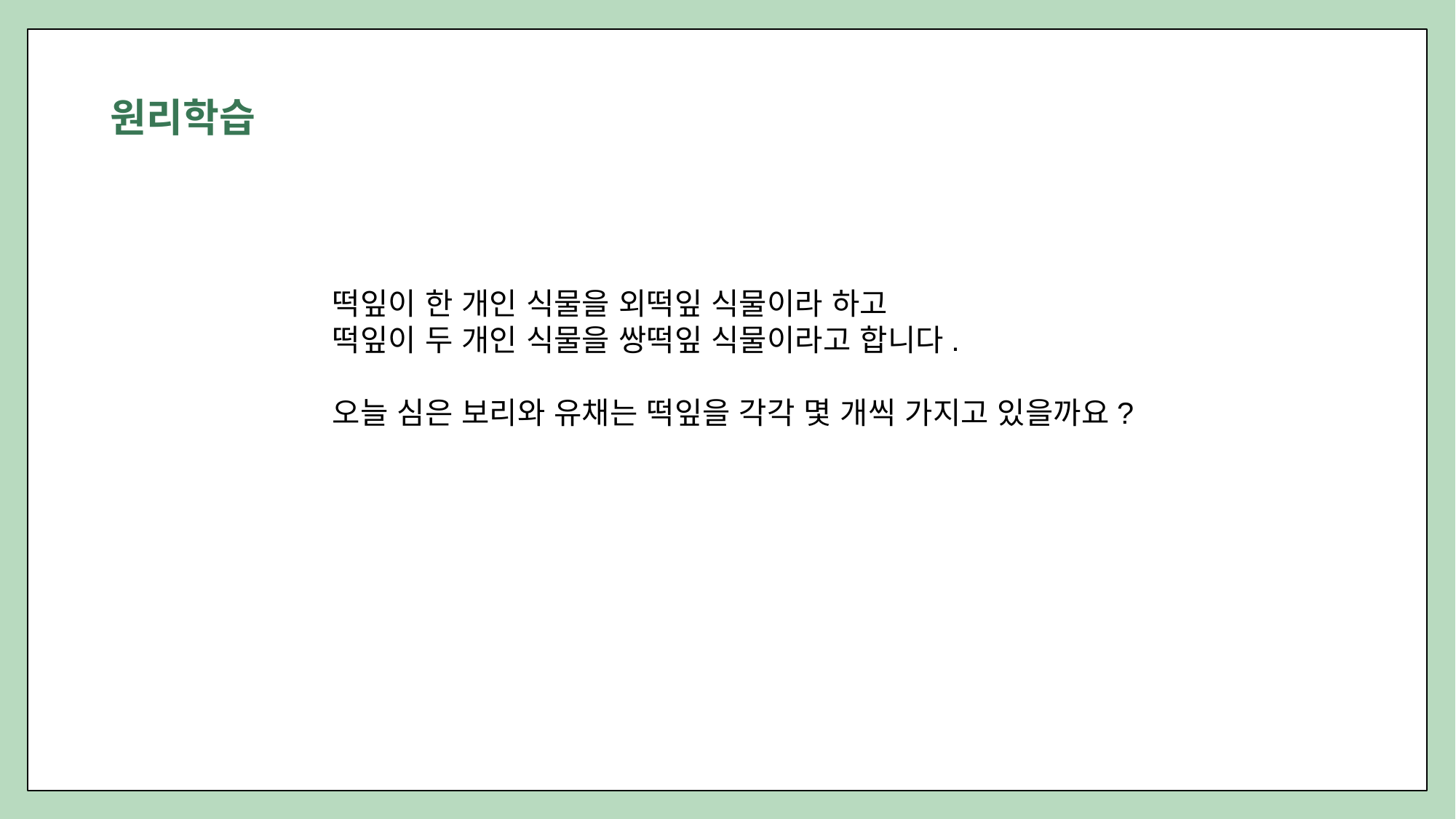

원리학습
떡잎이 한 개인 식물을 외떡잎 식물이라 하고
떡잎이 두 개인 식물을 쌍떡잎 식물이라고 합니다.

오늘 심은 보리와 유채는 떡잎을 각각 몇 개씩 가지고 있을까요?